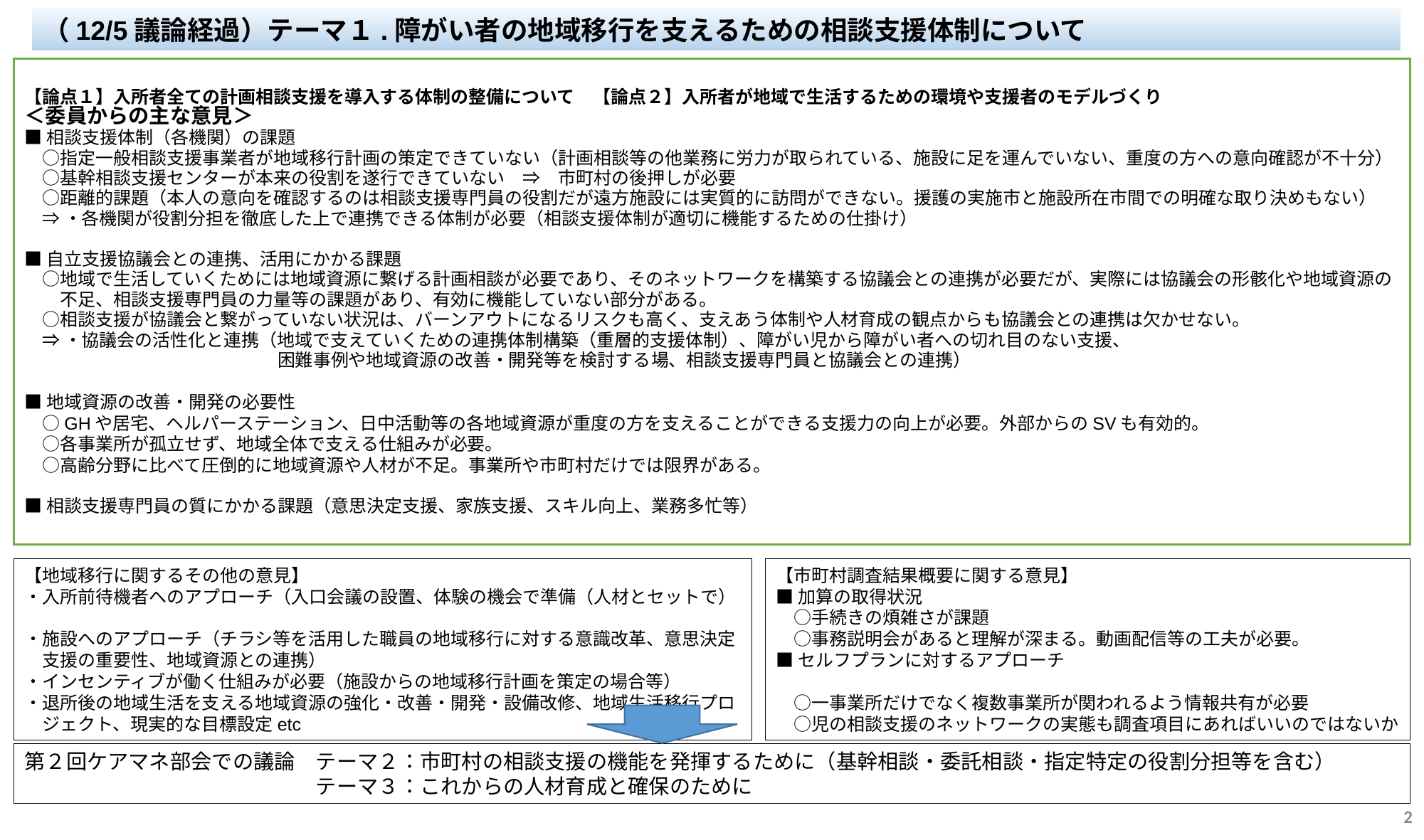

（12/5議論経過）テーマ１.障がい者の地域移行を支えるための相談支援体制について
【論点１】入所者全ての計画相談支援を導入する体制の整備について　【論点２】入所者が地域で生活するための環境や支援者のモデルづくり
＜委員からの主な意見＞
■相談支援体制（各機関）の課題
　○指定一般相談支援事業者が地域移行計画の策定できていない（計画相談等の他業務に労力が取られている、施設に足を運んでいない、重度の方への意向確認が不十分）
　○基幹相談支援センターが本来の役割を遂行できていない　⇒　市町村の後押しが必要
　○距離的課題（本人の意向を確認するのは相談支援専門員の役割だが遠方施設には実質的に訪問ができない。援護の実施市と施設所在市間での明確な取り決めもない）
　⇒ ・各機関が役割分担を徹底した上で連携できる体制が必要（相談支援体制が適切に機能するための仕掛け）

■自立支援協議会との連携、活用にかかる課題
　○地域で生活していくためには地域資源に繋げる計画相談が必要であり、そのネットワークを構築する協議会との連携が必要だが、実際には協議会の形骸化や地域資源の
　　不足、相談支援専門員の力量等の課題があり、有効に機能していない部分がある。
　○相談支援が協議会と繋がっていない状況は、バーンアウトになるリスクも高く、支えあう体制や人材育成の観点からも協議会との連携は欠かせない。
　⇒ ・協議会の活性化と連携（地域で支えていくための連携体制構築（重層的支援体制）、障がい児から障がい者への切れ目のない支援、
　　　　　　　　　　　　　 　困難事例や地域資源の改善・開発等を検討する場、相談支援専門員と協議会との連携）

■地域資源の改善・開発の必要性
　○GHや居宅、ヘルパーステーション、日中活動等の各地域資源が重度の方を支えることができる支援力の向上が必要。外部からのSVも有効的。
　○各事業所が孤立せず、地域全体で支える仕組みが必要。
　○高齢分野に比べて圧倒的に地域資源や人材が不足。事業所や市町村だけでは限界がある。

■相談支援専門員の質にかかる課題（意思決定支援、家族支援、スキル向上、業務多忙等）
【地域移行に関するその他の意見】
・入所前待機者へのアプローチ（入口会議の設置、体験の機会で準備（人材とセットで）
・施設へのアプローチ（チラシ等を活用した職員の地域移行に対する意識改革、意思決定
　支援の重要性、地域資源との連携）
・インセンティブが働く仕組みが必要（施設からの地域移行計画を策定の場合等）
・退所後の地域生活を支える地域資源の強化・改善・開発・設備改修、地域生活移行プロ
　ジェクト、現実的な目標設定etc
【市町村調査結果概要に関する意見】
■加算の取得状況
　○手続きの煩雑さが課題
　○事務説明会があると理解が深まる。動画配信等の工夫が必要。
■セルフプランに対するアプローチ
　○一事業所だけでなく複数事業所が関われるよう情報共有が必要
　○児の相談支援のネットワークの実態も調査項目にあればいいのではないか

第２回ケアマネ部会での議論　テーマ２：市町村の相談支援の機能を発揮するために（基幹相談・委託相談・指定特定の役割分担等を含む）
　　　　　　　　　　　　　　テーマ３：これからの人材育成と確保のために
2